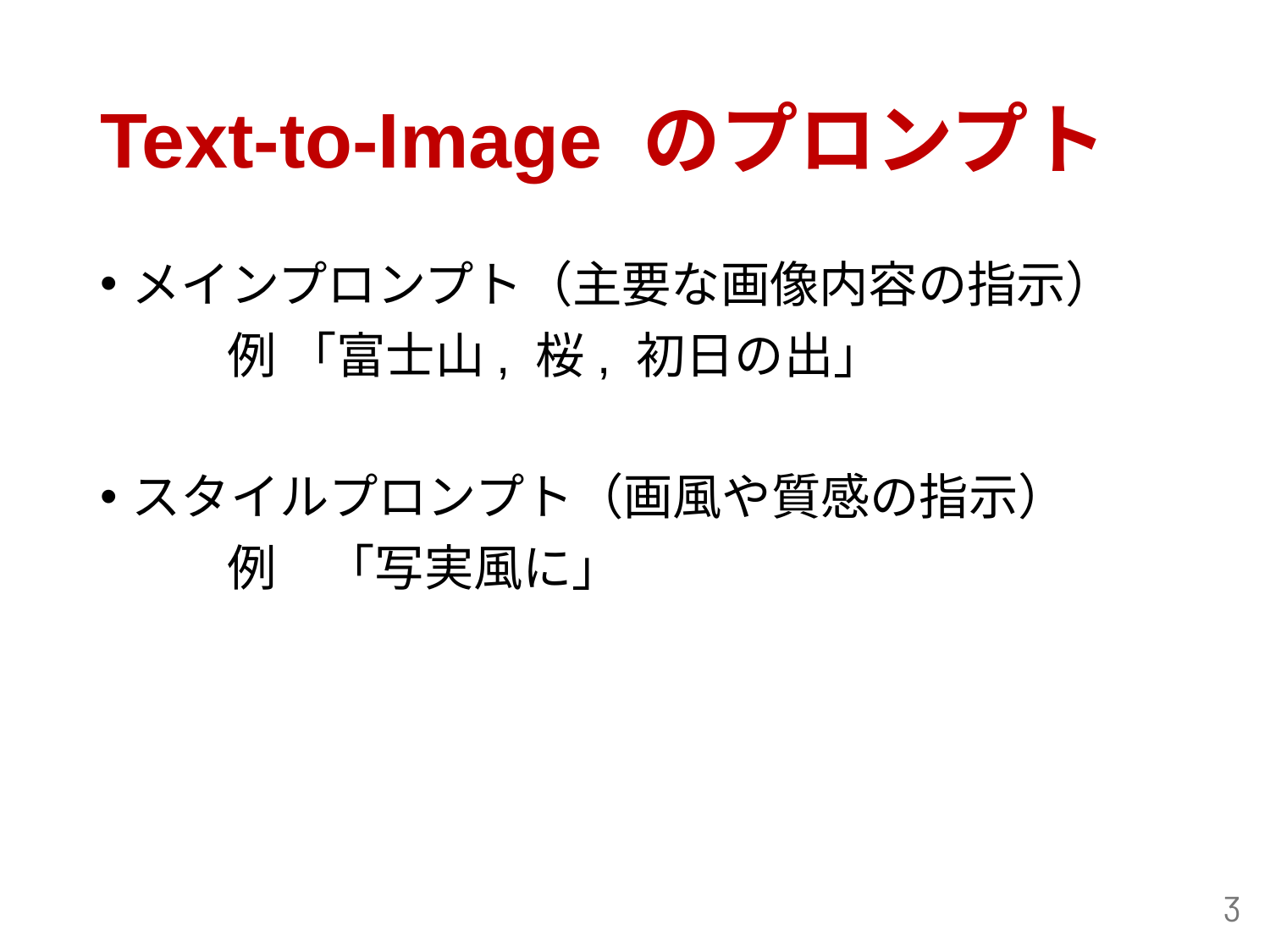

# Text-to-Image のプロンプト
メインプロンプト（主要な画像内容の指示）
	例 「富士山, 桜, 初日の出」

スタイルプロンプト（画風や質感の指示）
	例　「写実風に」
3